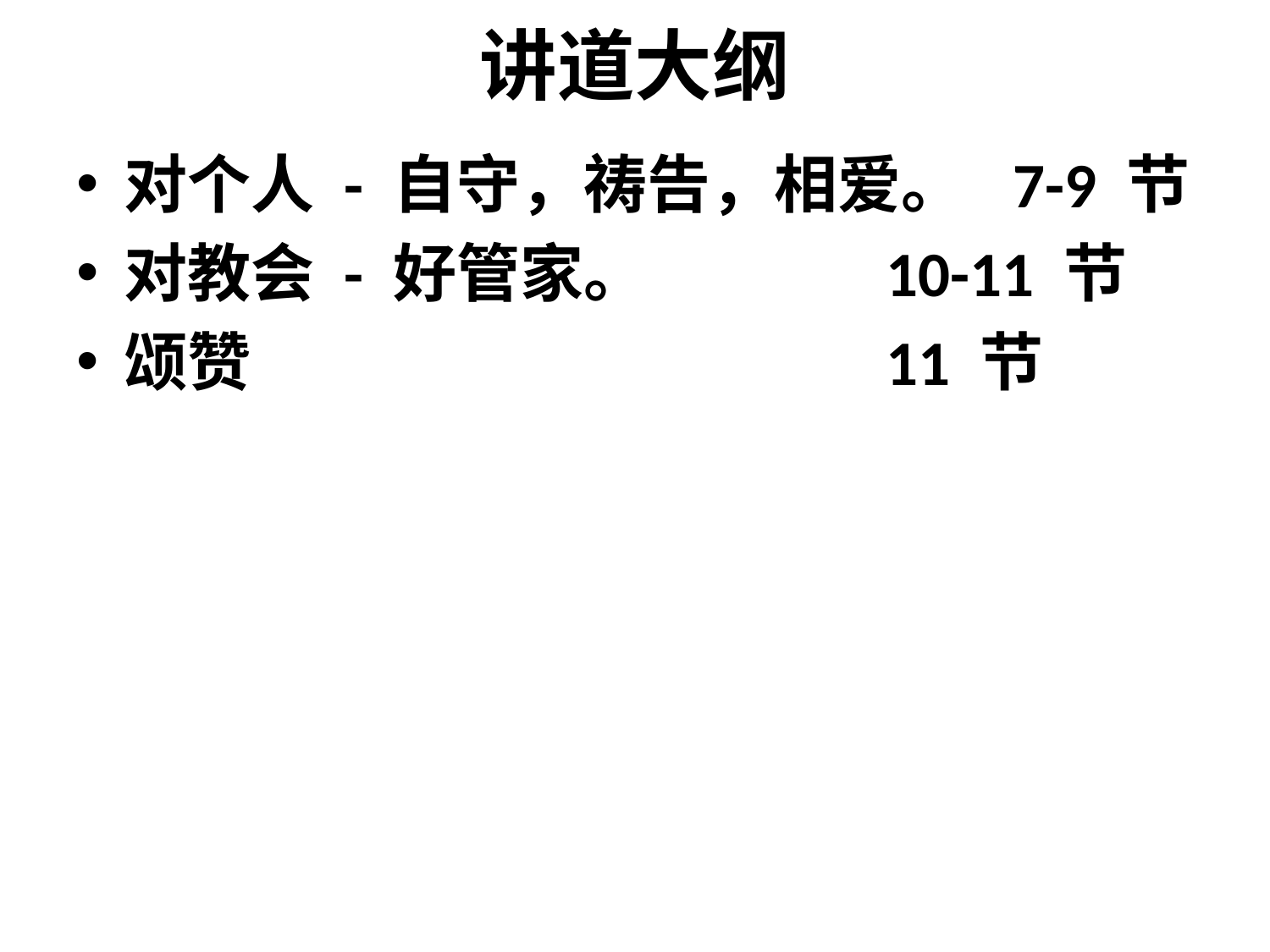

# 讲道大纲
对个人 - 自守，祷告，相爱。	7-9 节
对教会 - 好管家。		10-11 节
颂赞					11 节